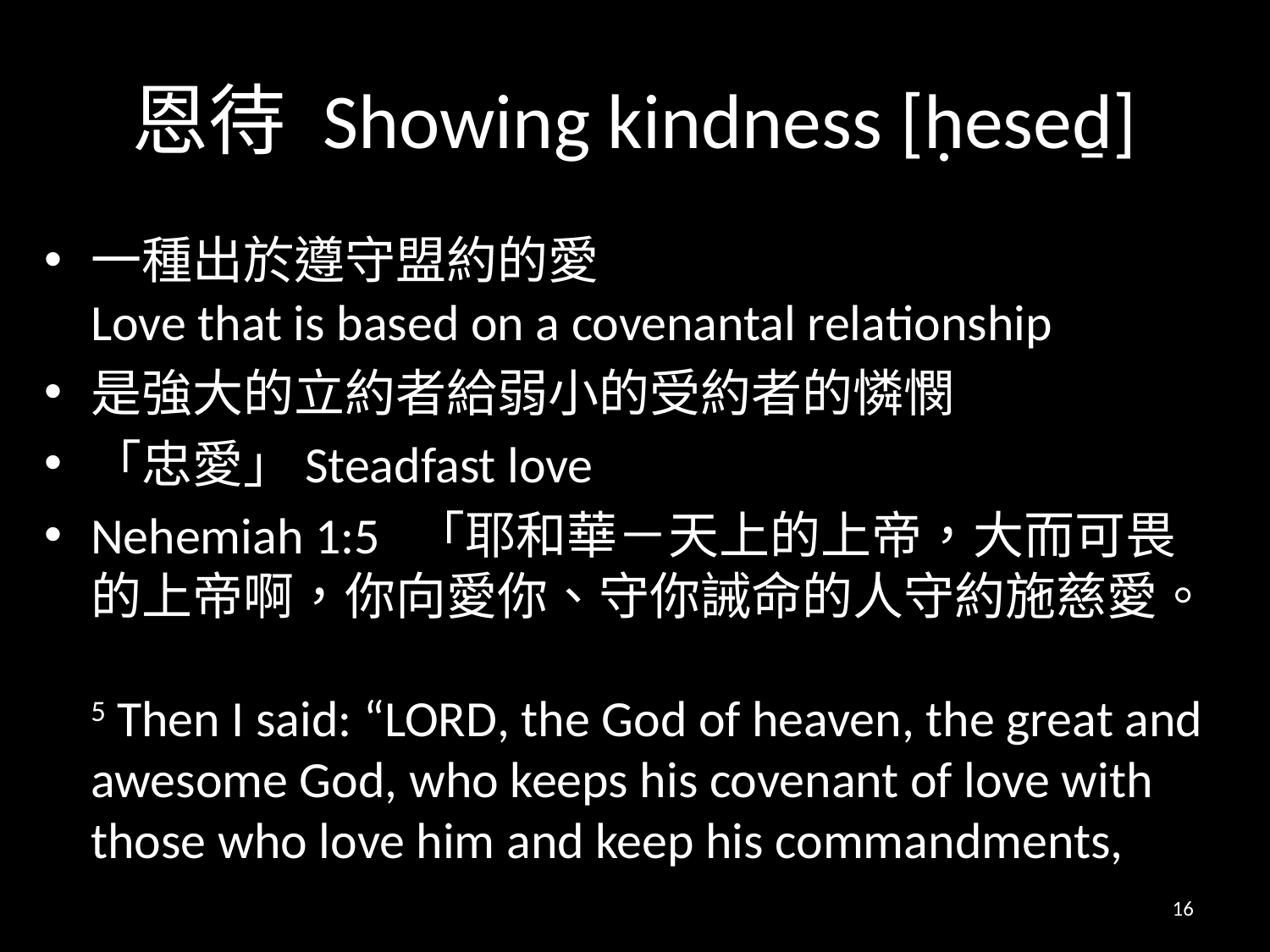

# 恩待 Showing kindness [ḥeseḏ]
一種出於遵守盟約的愛
Love that is based on a covenantal relationship
是強大的立約者給弱小的受約者的憐憫
「忠愛」Steadfast love
Nehemiah 1:5  「耶和華－天上的上帝，大而可畏的上帝啊，你向愛你、守你誡命的人守約施慈愛。
5 Then I said: “Lord, the God of heaven, the great and awesome God, who keeps his covenant of love with those who love him and keep his commandments,

16